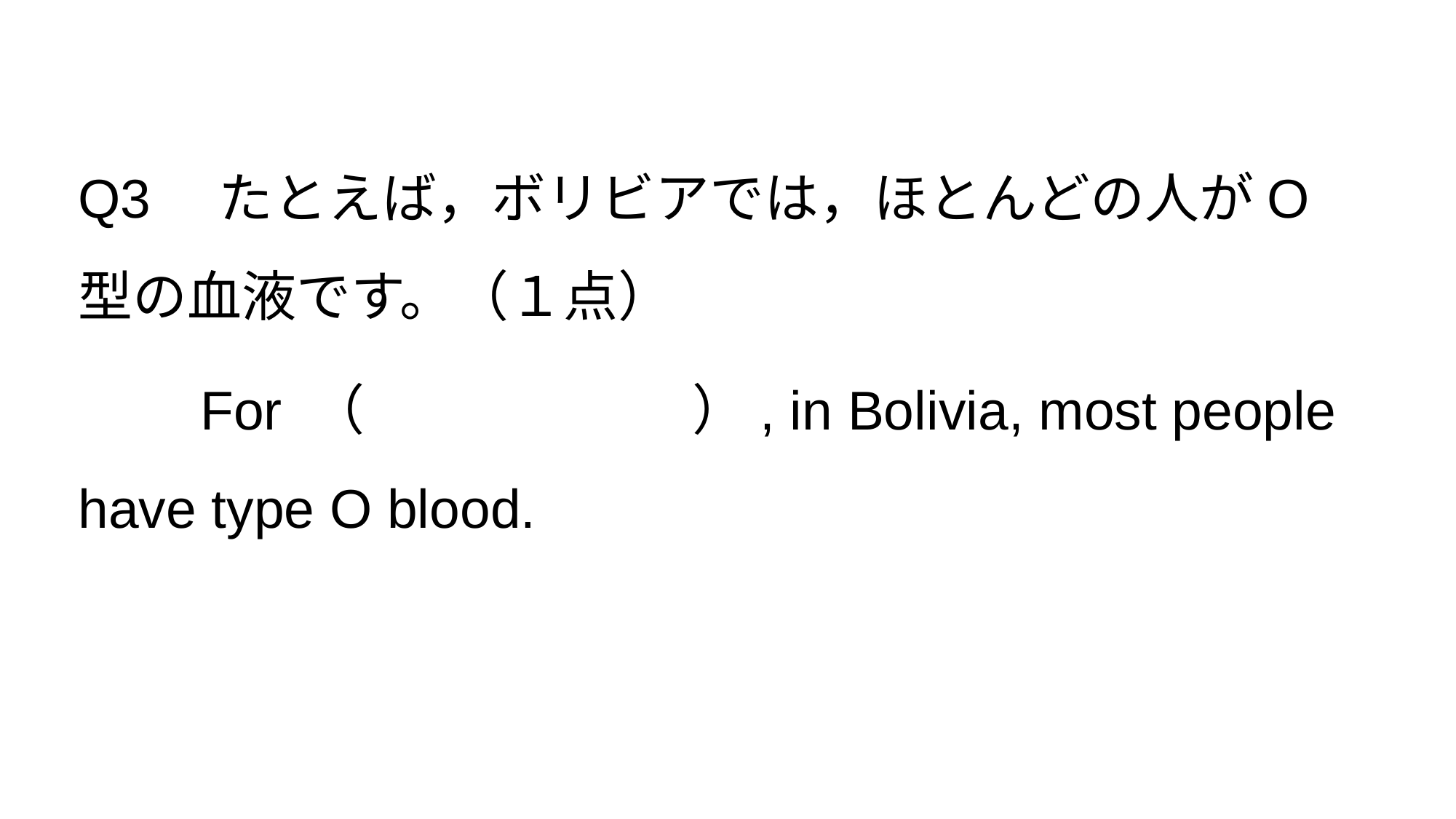

Q3　たとえば，ボリビアでは，ほとんどの人がO型の血液です。（１点）
　　For （　　　　　　）, in Bolivia, most people have type O blood.